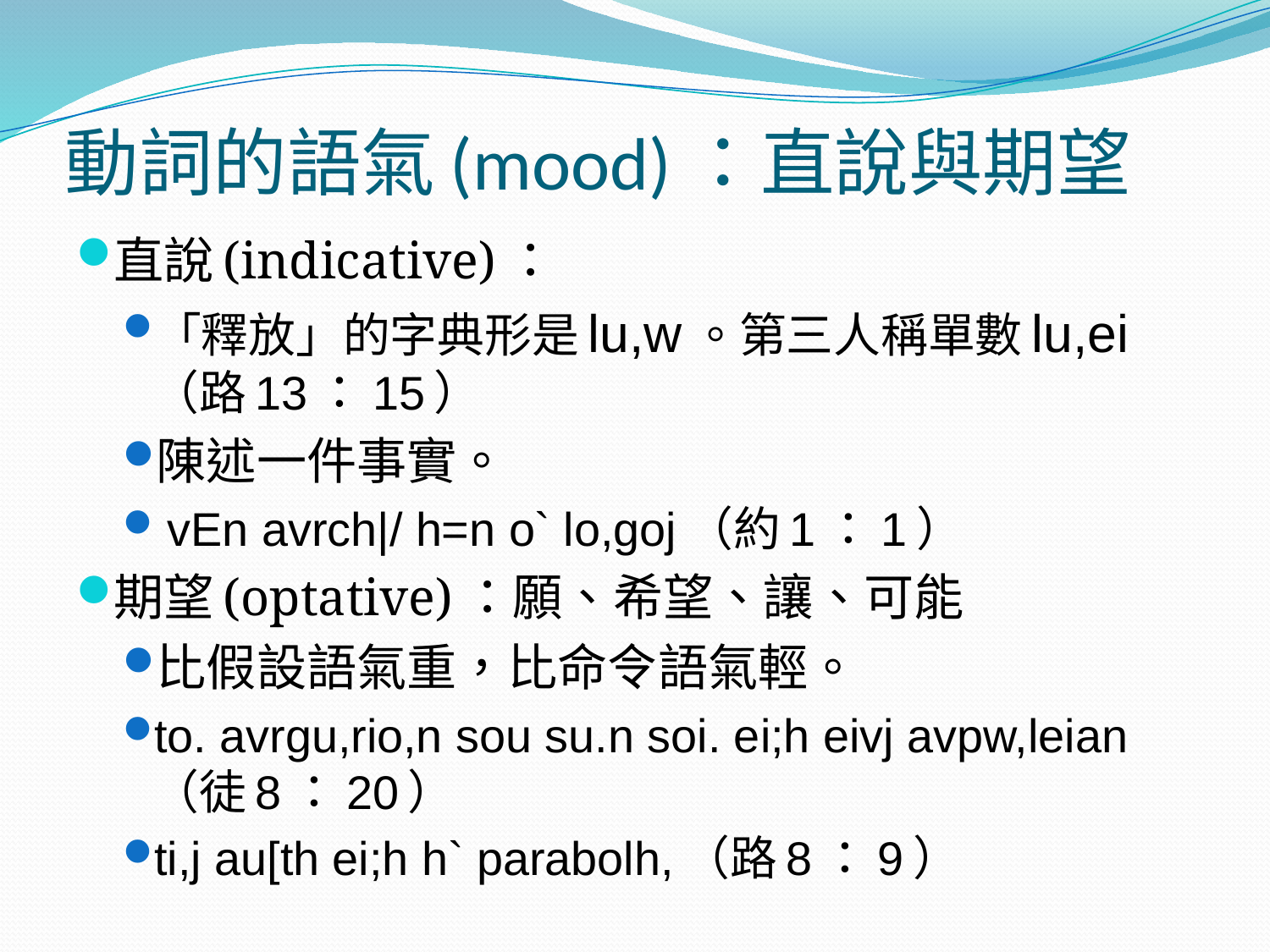

# 動詞的語氣(mood)：直說與期望
直說(indicative)：
「釋放」的字典形是lu,w。第三人稱單數lu,ei（路13：15）
陳述一件事實。
 vEn avrch|/ h=n o` lo,goj（約1：1）
期望(optative)：願、希望、讓、可能
比假設語氣重，比命令語氣輕。
to. avrgu,rio,n sou su.n soi. ei;h eivj avpw,leian（徒8：20）
ti,j au[th ei;h h` parabolh,（路8：9）